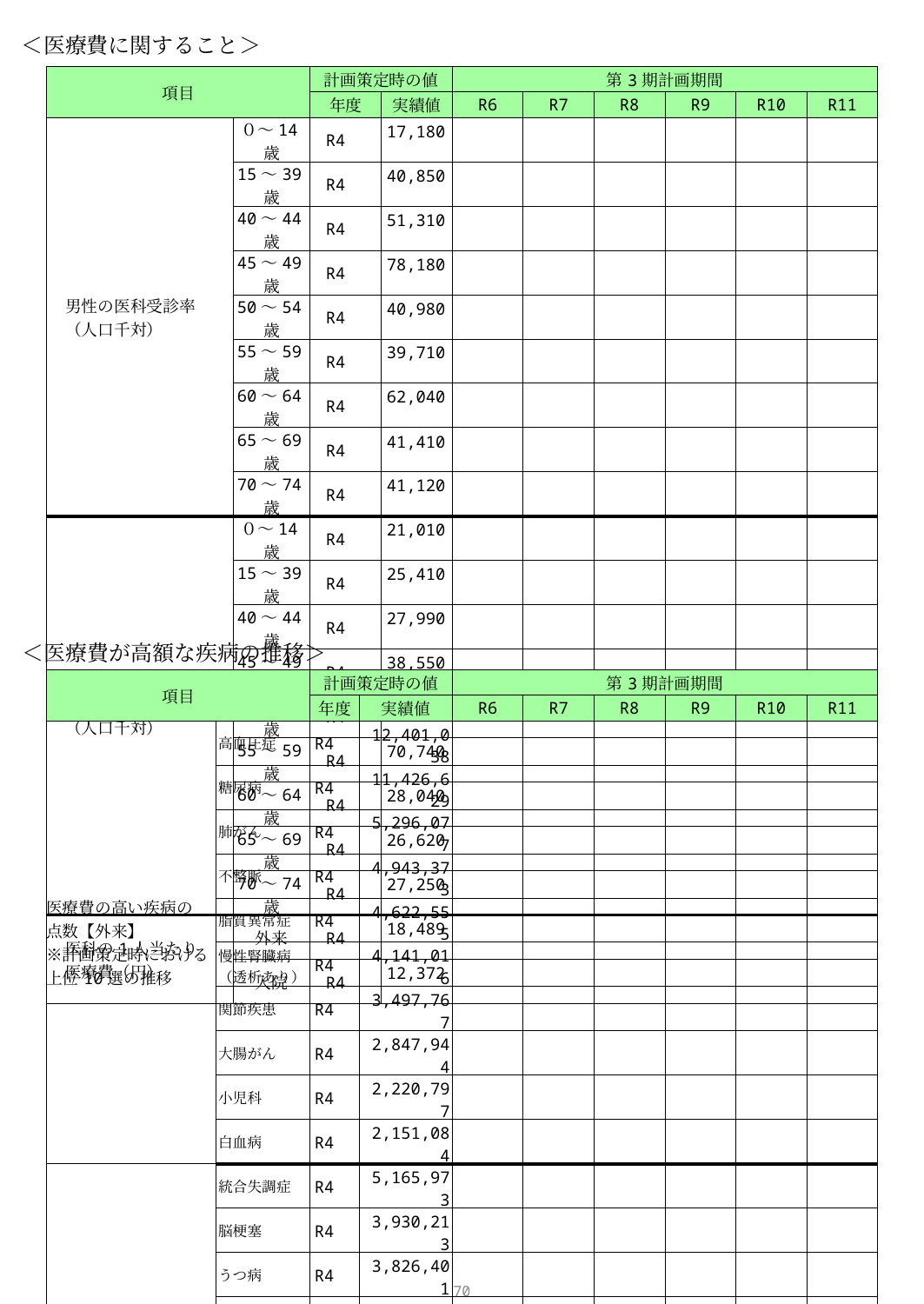

＜医療費に関すること＞
| 項目 |  | 計画策定時の値 |  | 第3期計画期間 |  |  |  |  |  |
| --- | --- | --- | --- | --- | --- | --- | --- | --- | --- |
|  |  | 年度 | 実績値 | R6 | R7 | R8 | R9 | R10 | R11 |
| 男性の医科受診率 （人口千対） | ０～14歳 | R4 | 17,180 |  |  |  |  |  |  |
|  | 15～39歳 | R4 | 40,850 |  |  |  |  |  |  |
|  | 40～44歳 | R4 | 51,310 |  |  |  |  |  |  |
|  | 45～49歳 | R4 | 78,180 |  |  |  |  |  |  |
|  | 50～54歳 | R4 | 40,980 |  |  |  |  |  |  |
|  | 55～59歳 | R4 | 39,710 |  |  |  |  |  |  |
|  | 60～64歳 | R4 | 62,040 |  |  |  |  |  |  |
|  | 65～69歳 | R4 | 41,410 |  |  |  |  |  |  |
|  | 70～74歳 | R4 | 41,120 |  |  |  |  |  |  |
| 女性の医科受診率 （人口千対） | ０～14歳 | R4 | 21,010 |  |  |  |  |  |  |
|  | 15～39歳 | R4 | 25,410 |  |  |  |  |  |  |
|  | 40～44歳 | R4 | 27,990 |  |  |  |  |  |  |
|  | 45～49歳 | R4 | 38,550 |  |  |  |  |  |  |
|  | 50～54歳 | R4 | 38,620 |  |  |  |  |  |  |
|  | 55～59歳 | R4 | 70,740 |  |  |  |  |  |  |
|  | 60～64歳 | R4 | 28,040 |  |  |  |  |  |  |
|  | 65～69歳 | R4 | 26,620 |  |  |  |  |  |  |
|  | 70～74歳 | R4 | 27,250 |  |  |  |  |  |  |
| 医科の1人当たり 医療費（円） | 外来 | R4 | 18,489 |  |  |  |  |  |  |
|  | 入院 | R4 | 12,372 |  |  |  |  |  |  |
＜医療費が高額な疾病の推移＞
| 項目 |  | 計画策定時の値 |  | 第3期計画期間 |  |  |  |  |  |
| --- | --- | --- | --- | --- | --- | --- | --- | --- | --- |
|  |  | 年度 | 実績値 | R6 | R7 | R8 | R9 | R10 | R11 |
| 医療費の高い疾病の 点数【外来】　 ※計画策定時における上位10選の推移 | 高血圧症 | R4 | 12,401,038 |  |  |  |  |  |  |
|  | 糖尿病 | R4 | 11,426,629 |  |  |  |  |  |  |
|  | 肺がん | R4 | 5,296,077 |  |  |  |  |  |  |
|  | 不整脈 | R4 | 4,943,373 |  |  |  |  |  |  |
|  | 脂質異常症 | R4 | 4,622,555 |  |  |  |  |  |  |
|  | 慢性腎臓病（透析あり） | R4 | 4,141,016 |  |  |  |  |  |  |
|  | 関節疾患 | R4 | 3,497,767 |  |  |  |  |  |  |
|  | 大腸がん | R4 | 2,847,944 |  |  |  |  |  |  |
|  | 小児科 | R4 | 2,220,797 |  |  |  |  |  |  |
|  | 白血病 | R4 | 2,151,084 |  |  |  |  |  |  |
| 医療費の高い疾病の 点数【入院】　 ※計画策定時における上位10選の推移 | 統合失調症 | R4 | 5,165,973 |  |  |  |  |  |  |
|  | 脳梗塞 | R4 | 3,930,213 |  |  |  |  |  |  |
|  | うつ病 | R4 | 3,826,401 |  |  |  |  |  |  |
|  | 肺がん | R4 | 2,310,074 |  |  |  |  |  |  |
|  | 大腸がん | R4 | 1,780,902 |  |  |  |  |  |  |
|  | 慢性腎臓病（透析あり） | R4 | 1,622,233 |  |  |  |  |  |  |
|  | 関節疾患 | R4 | 1,608,790 |  |  |  |  |  |  |
|  | 骨折 | R4 | 1,503,160 |  |  |  |  |  |  |
|  | 胃がん | R4 | 1,485,696 |  |  |  |  |  |  |
|  | 肺炎 | R4 | 1,293,146 |  |  |  |  |  |  |
70